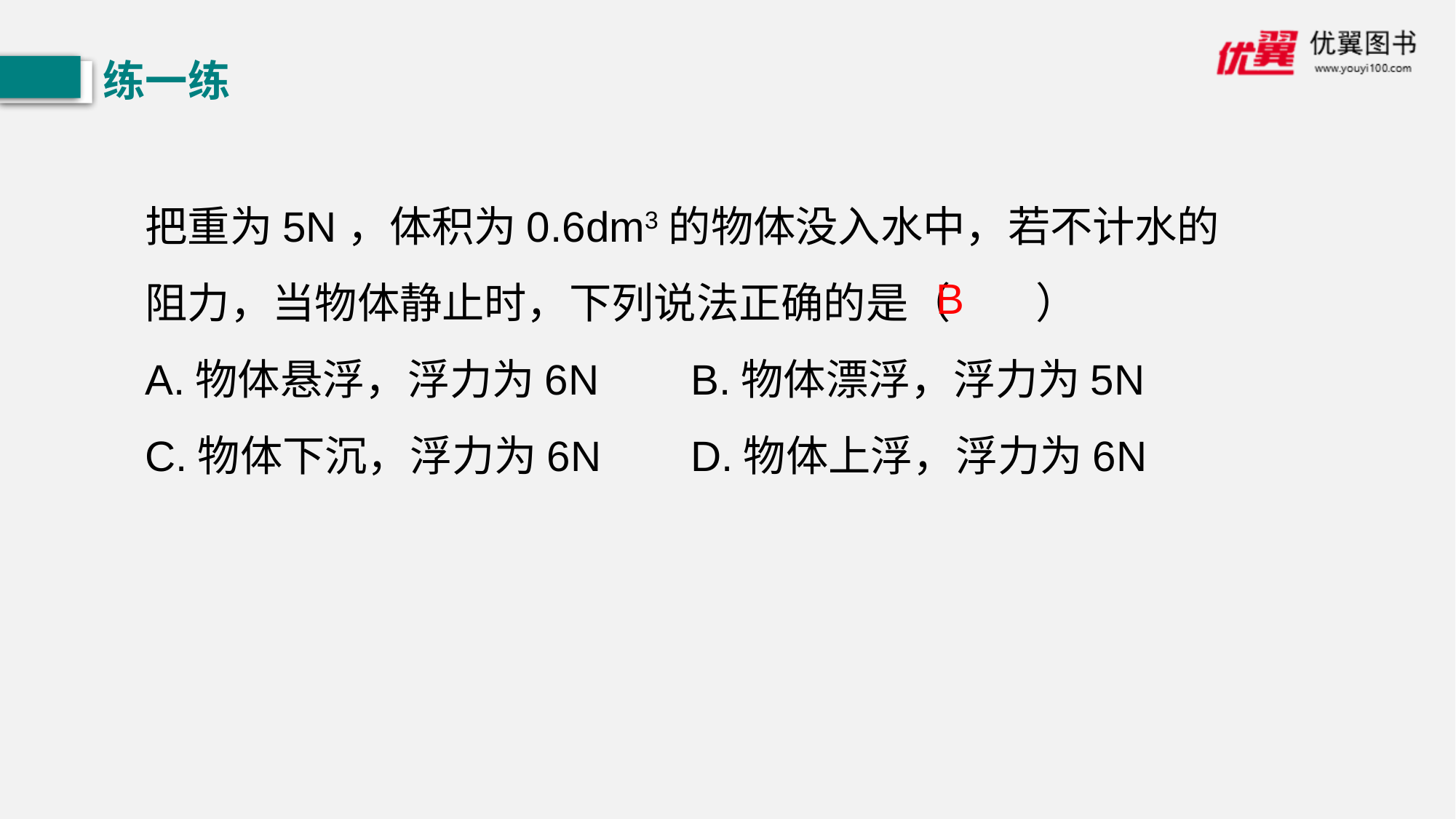

练一练

把重为5N，体积为0.6dm3的物体没入水中，若不计水的阻力，当物体静止时，下列说法正确的是（　　）
A.物体悬浮，浮力为6N	B.物体漂浮，浮力为5N
C.物体下沉，浮力为6N	D.物体上浮，浮力为6N
B